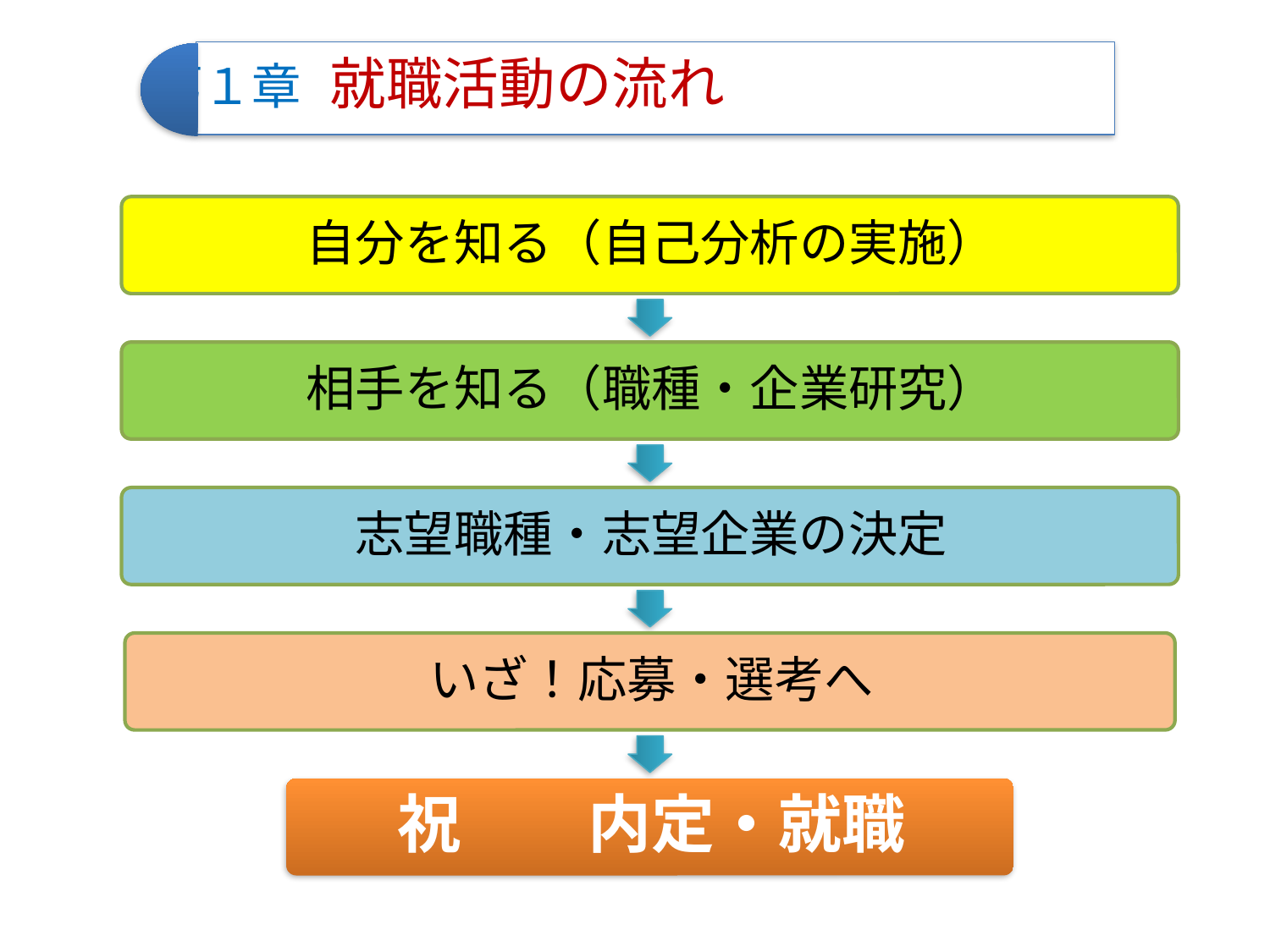

# 第１章　就職活動の流れ

自分を知る（自己分析の実施）

相手を知る（職種・企業研究）

志望職種・志望企業の決定

いざ！応募・選考へ

祝　　内定・就職